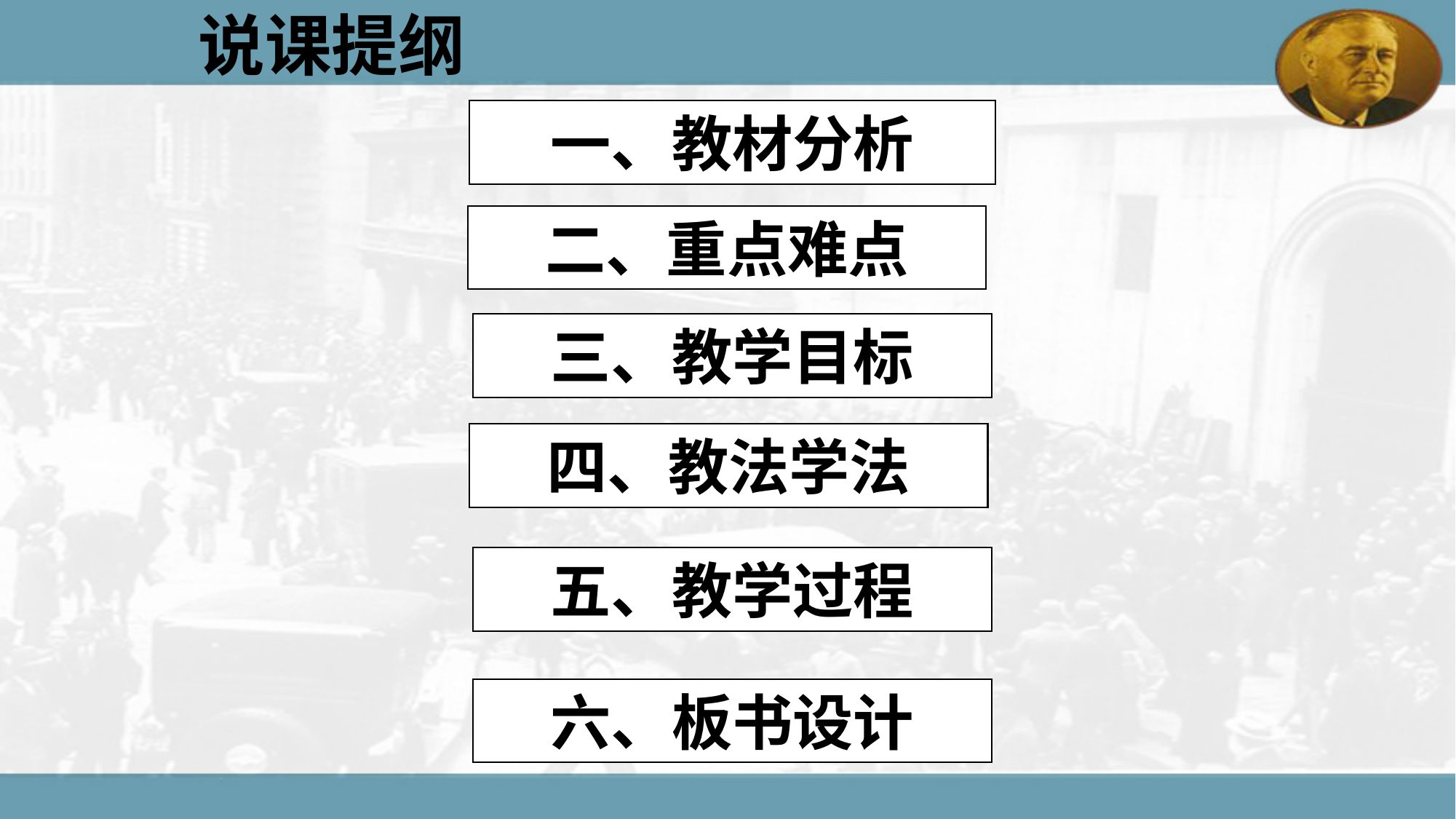

说课提纲
一、教材分析
二、重点难点
三、教学目标
四、教法学法
五、教学过程
六、板书设计